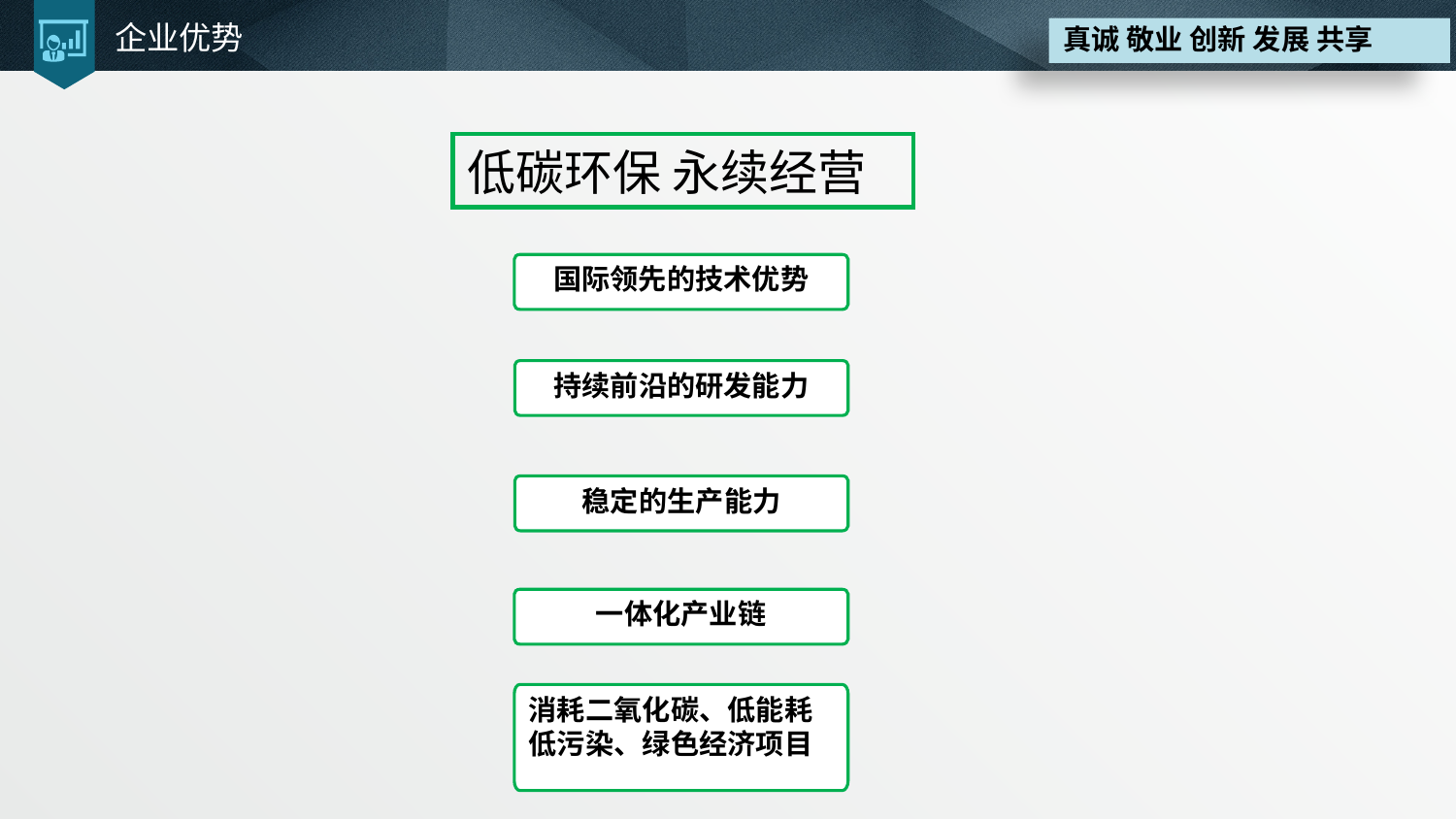

# 企业优势

低碳环保 永续经营
国际领先的技术优势
持续前沿的研发能力
稳定的生产能力
一体化产业链
消耗二氧化碳、低能耗
低污染、绿色经济项目